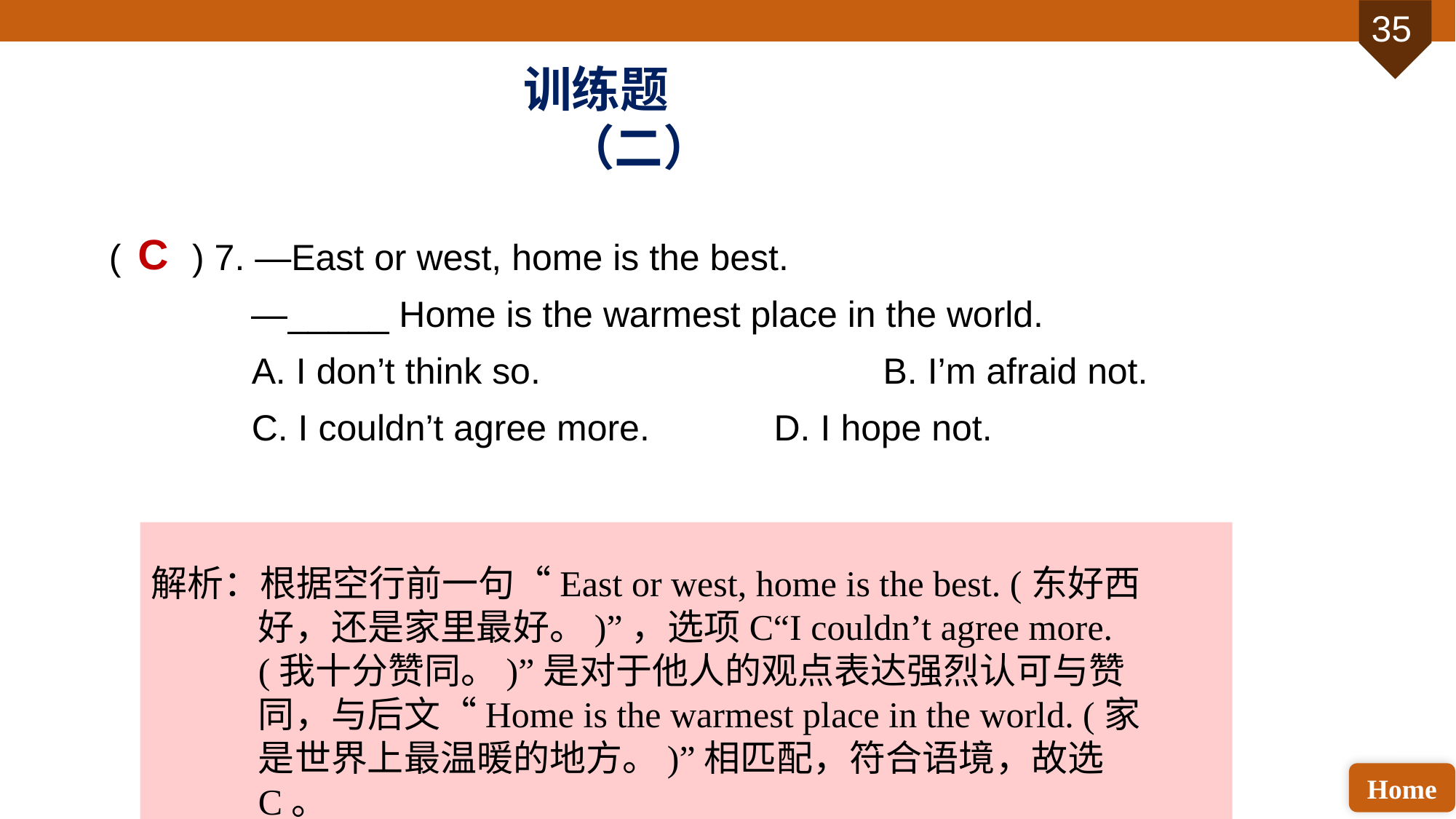

训练题（二）
(       ) 7. —East or west, home is the best.
              —_____ Home is the warmest place in the world.
              A. I don’t think so. 			 B. I’m afraid not.
              C. I couldn’t agree more.		 D. I hope not.
C

解析：根据空行前一句“East or west, home is the best. (东好西好，还是家里最好。)”，选项C“I couldn’t agree more. (我十分赞同。)”是对于他人的观点表达强烈认可与赞同，与后文“Home is the warmest place in the world. (家是世界上最温暖的地方。)”相匹配，符合语境，故选C。